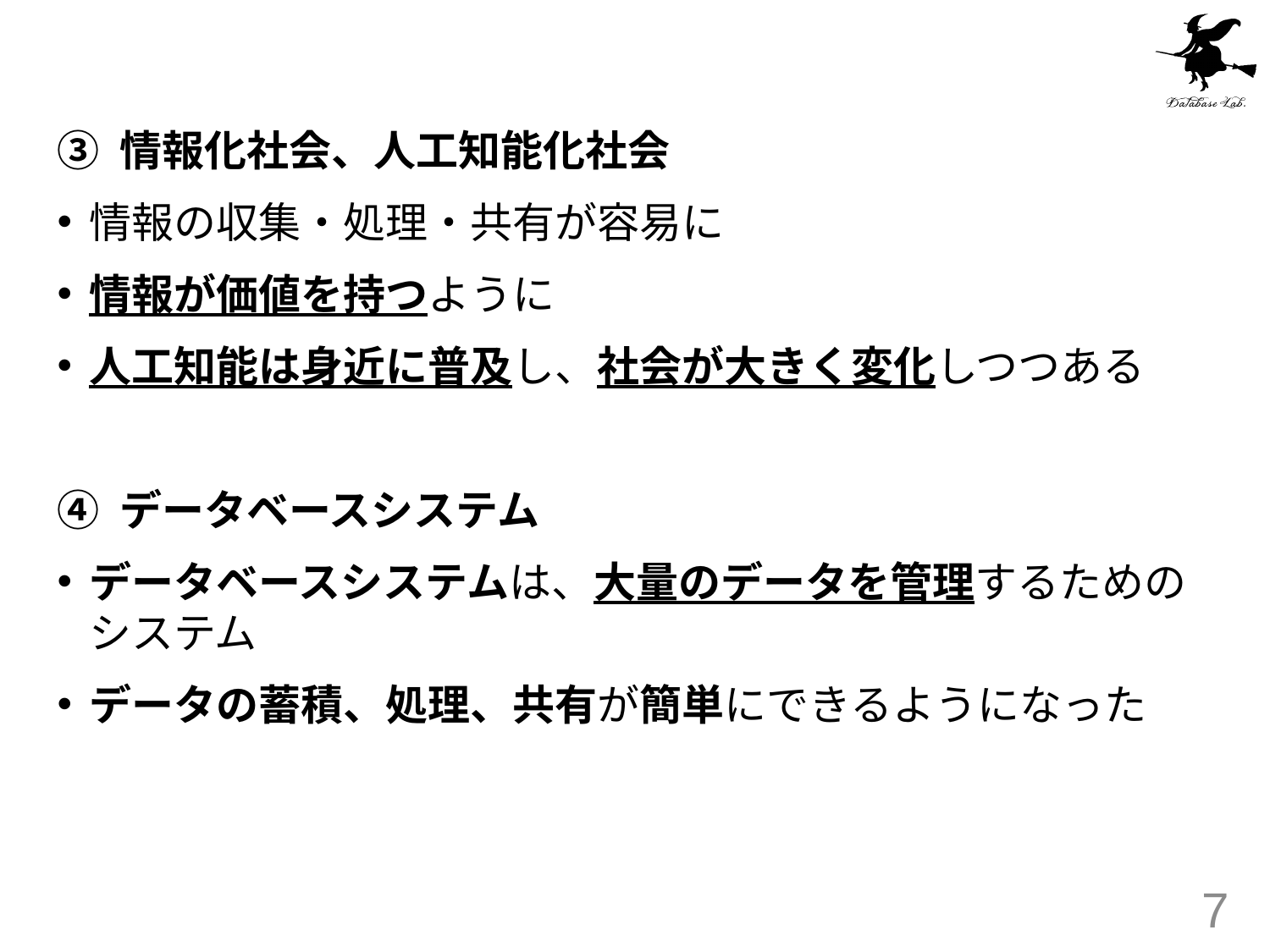

#
③ 情報化社会、人工知能化社会
情報の収集・処理・共有が容易に
情報が価値を持つように
人工知能は身近に普及し、社会が大きく変化しつつある

④ データベースシステム
データベースシステムは、大量のデータを管理するためのシステム
データの蓄積、処理、共有が簡単にできるようになった

7